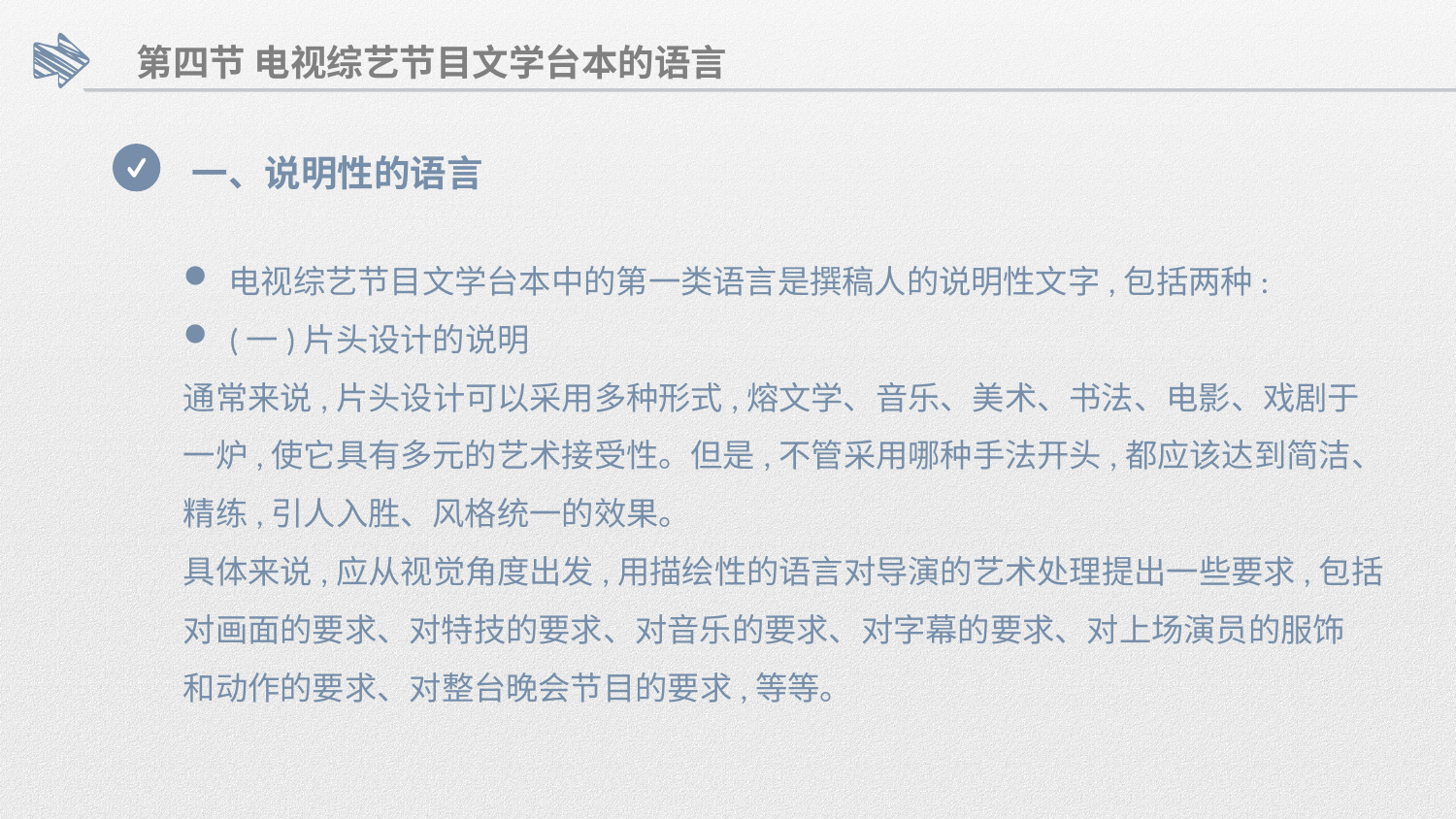

第四节 电视综艺节目文学台本的语言
一、说明性的语言

电视综艺节目文学台本中的第一类语言是撰稿人的说明性文字,包括两种:
(一)片头设计的说明
通常来说,片头设计可以采用多种形式,熔文学、音乐、美术、书法、电影、戏剧于
一炉,使它具有多元的艺术接受性。但是,不管采用哪种手法开头,都应该达到简洁、
精练,引人入胜、风格统一的效果。
具体来说,应从视觉角度出发,用描绘性的语言对导演的艺术处理提出一些要求,包括
对画面的要求、对特技的要求、对音乐的要求、对字幕的要求、对上场演员的服饰
和动作的要求、对整台晚会节目的要求,等等。